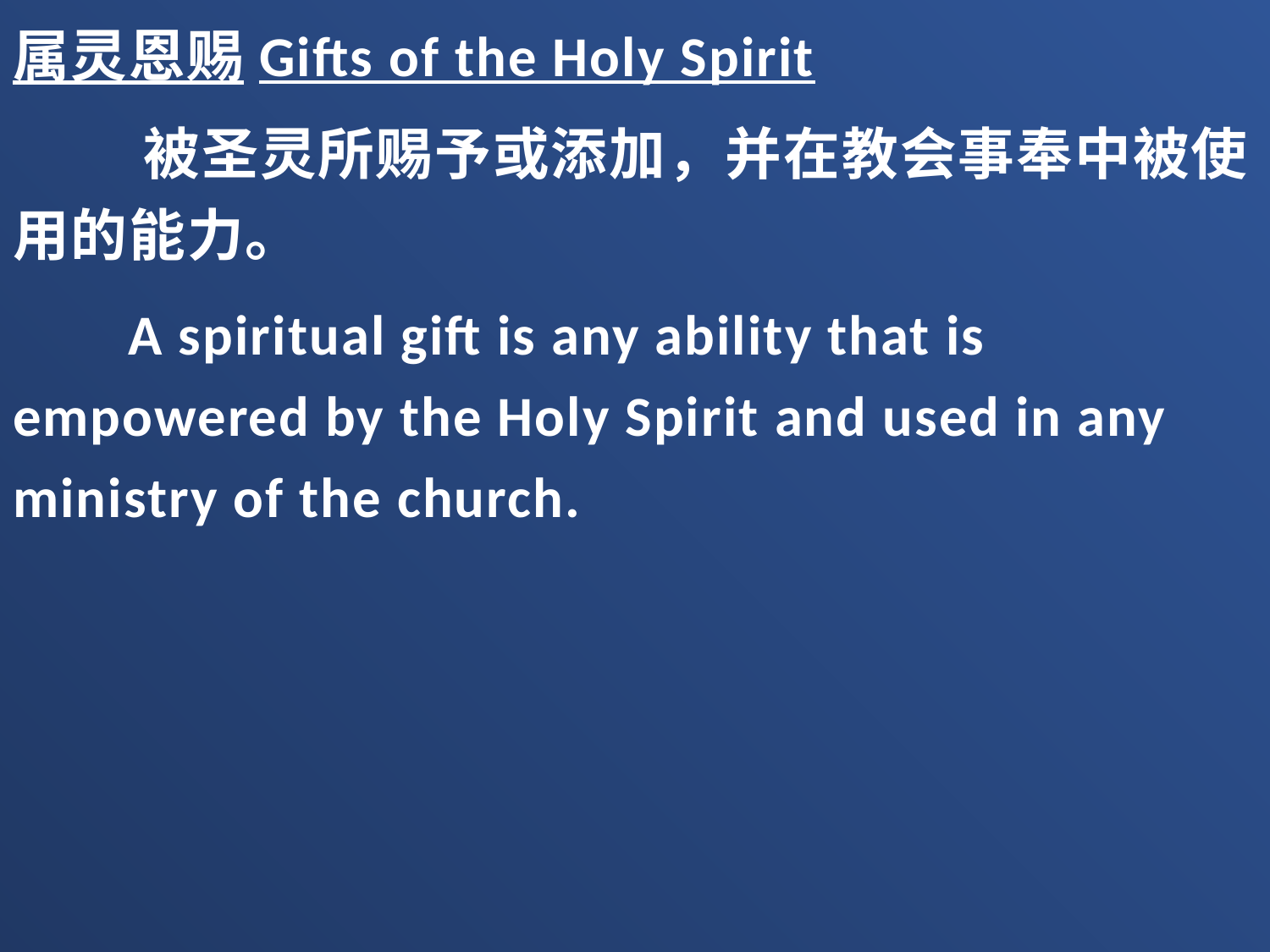

属灵恩赐Gifts of the Holy Spirit
        被圣灵所赐予或添加，并在教会事奉中被使用的能力。
        A spiritual gift is any ability that is empowered by the Holy Spirit and used in any ministry of the church.